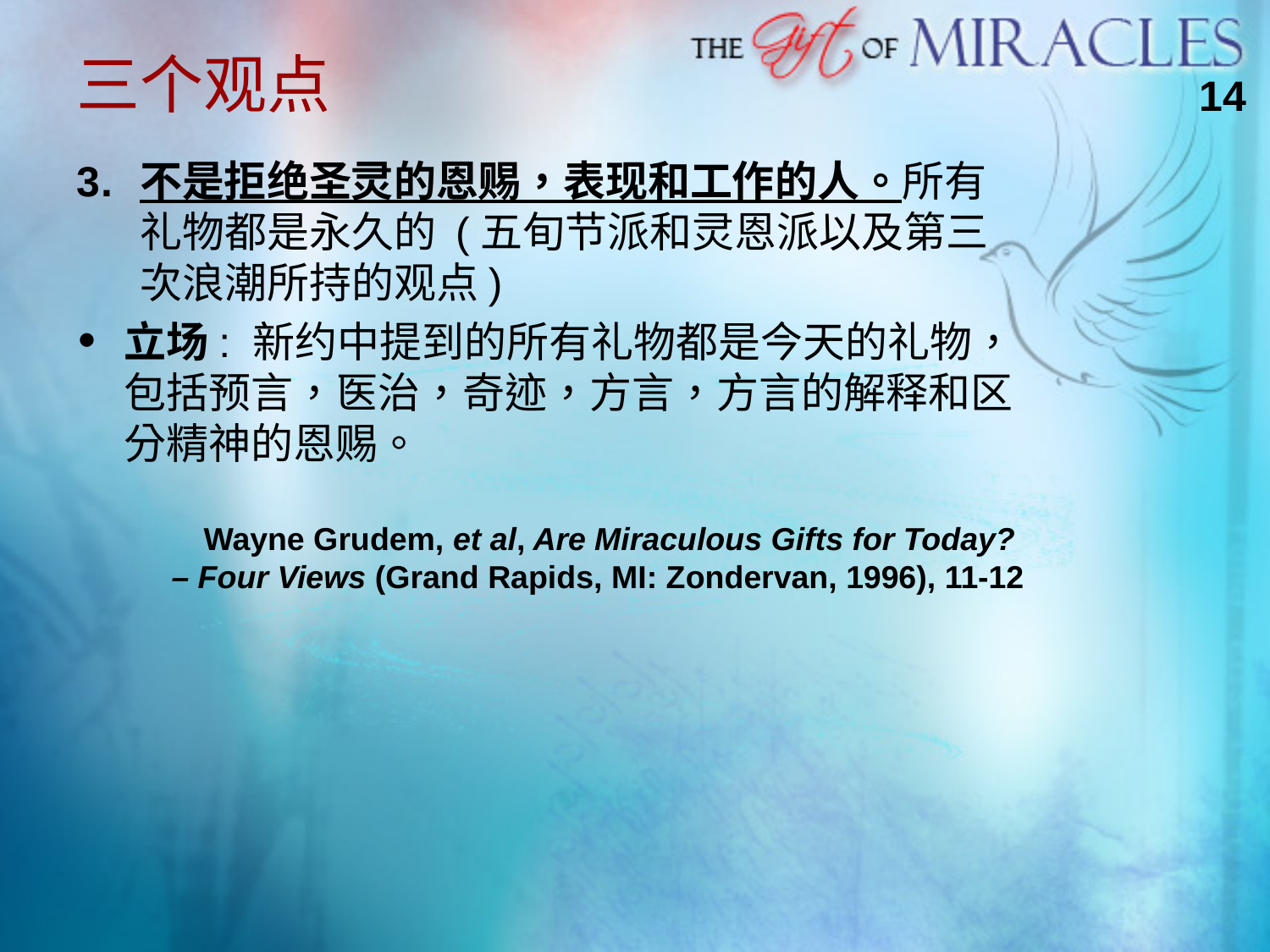

三个观点
14
不是拒绝圣灵的恩赐，表现和工作的人。所有礼物都是永久的 (五旬节派和灵恩派以及第三次浪潮所持的观点)
立场: 新约中提到的所有礼物都是今天的礼物，包括预言，医治，奇迹，方言，方言的解释和区分精神的恩赐。

Wayne Grudem, et al, Are Miraculous Gifts for Today?
– Four Views (Grand Rapids, MI: Zondervan, 1996), 11-12